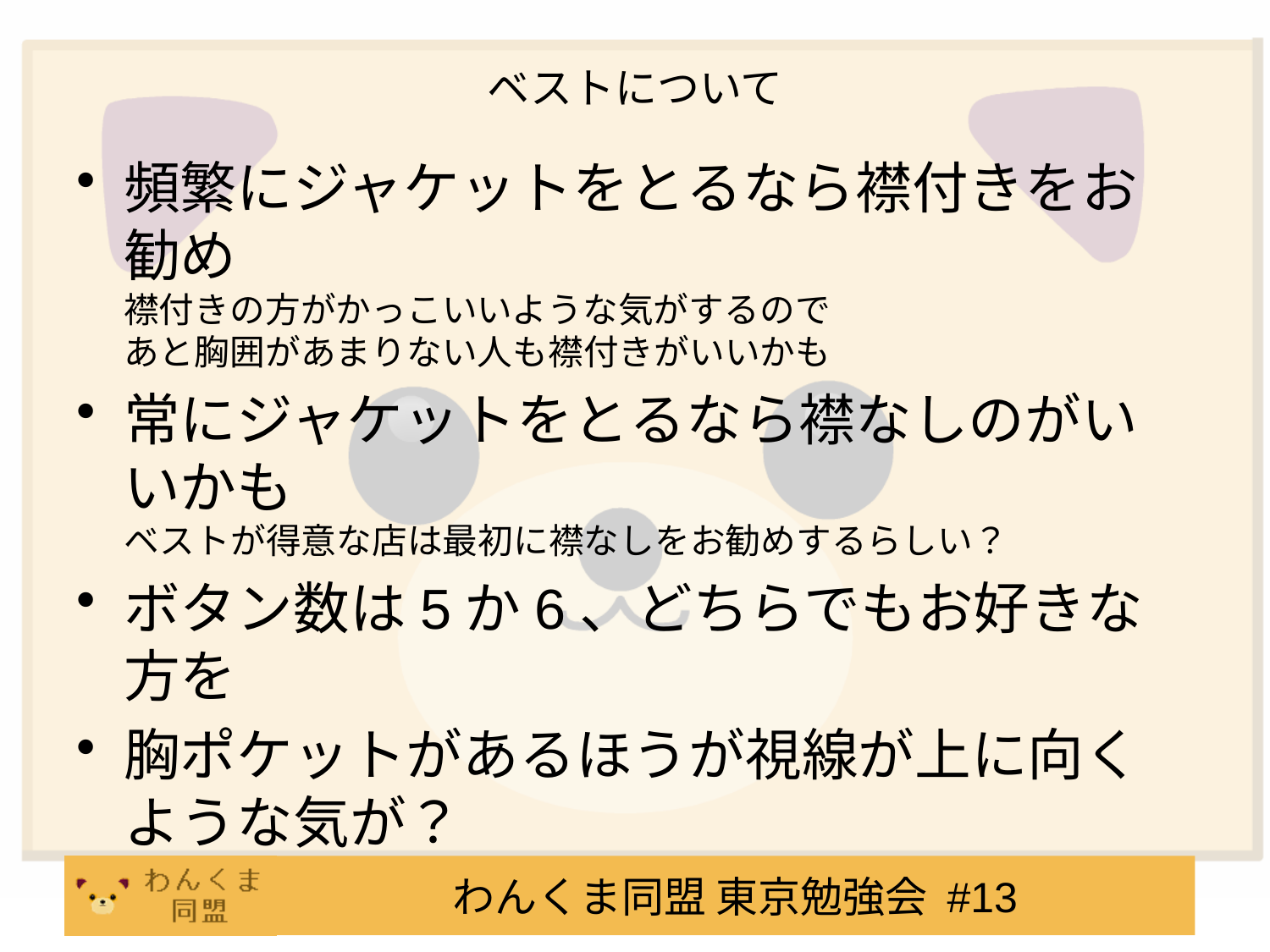

# ベストについて
頻繁にジャケットをとるなら襟付きをお勧め
襟付きの方がかっこいいような気がするので
あと胸囲があまりない人も襟付きがいいかも
常にジャケットをとるなら襟なしのがいいかも
ベストが得意な店は最初に襟なしをお勧めするらしい？
ボタン数は5か6、どちらでもお好きな方を
胸ポケットがあるほうが視線が上に向くような気が？